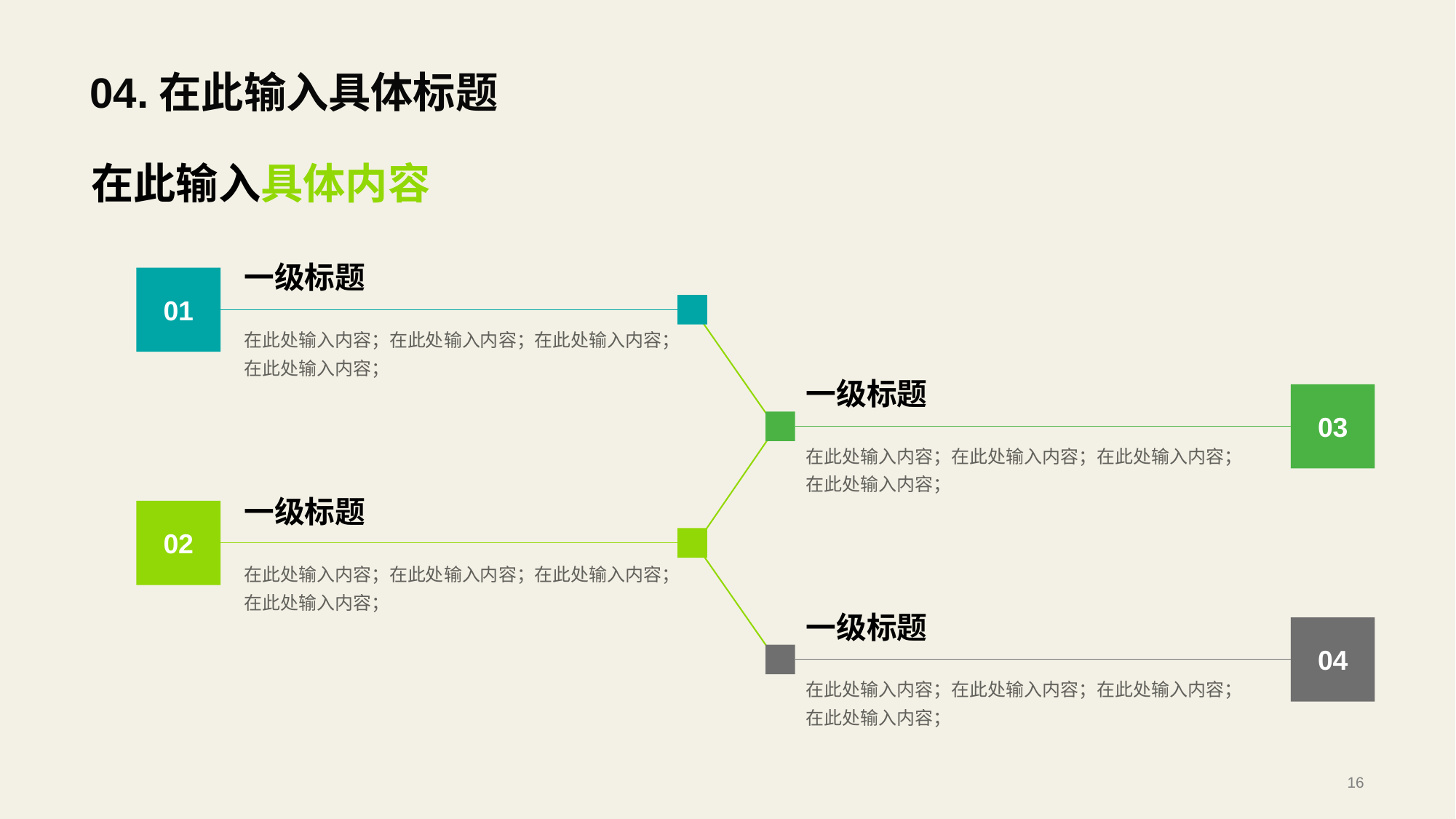

# 04.在此输入具体标题
在此输入具体内容
一级标题
01

在此处输入内容；在此处输入内容；在此处输入内容；在此处输入内容；
一级标题
03

在此处输入内容；在此处输入内容；在此处输入内容；在此处输入内容；
一级标题
02

在此处输入内容；在此处输入内容；在此处输入内容；在此处输入内容；
一级标题
04

在此处输入内容；在此处输入内容；在此处输入内容；在此处输入内容；
16